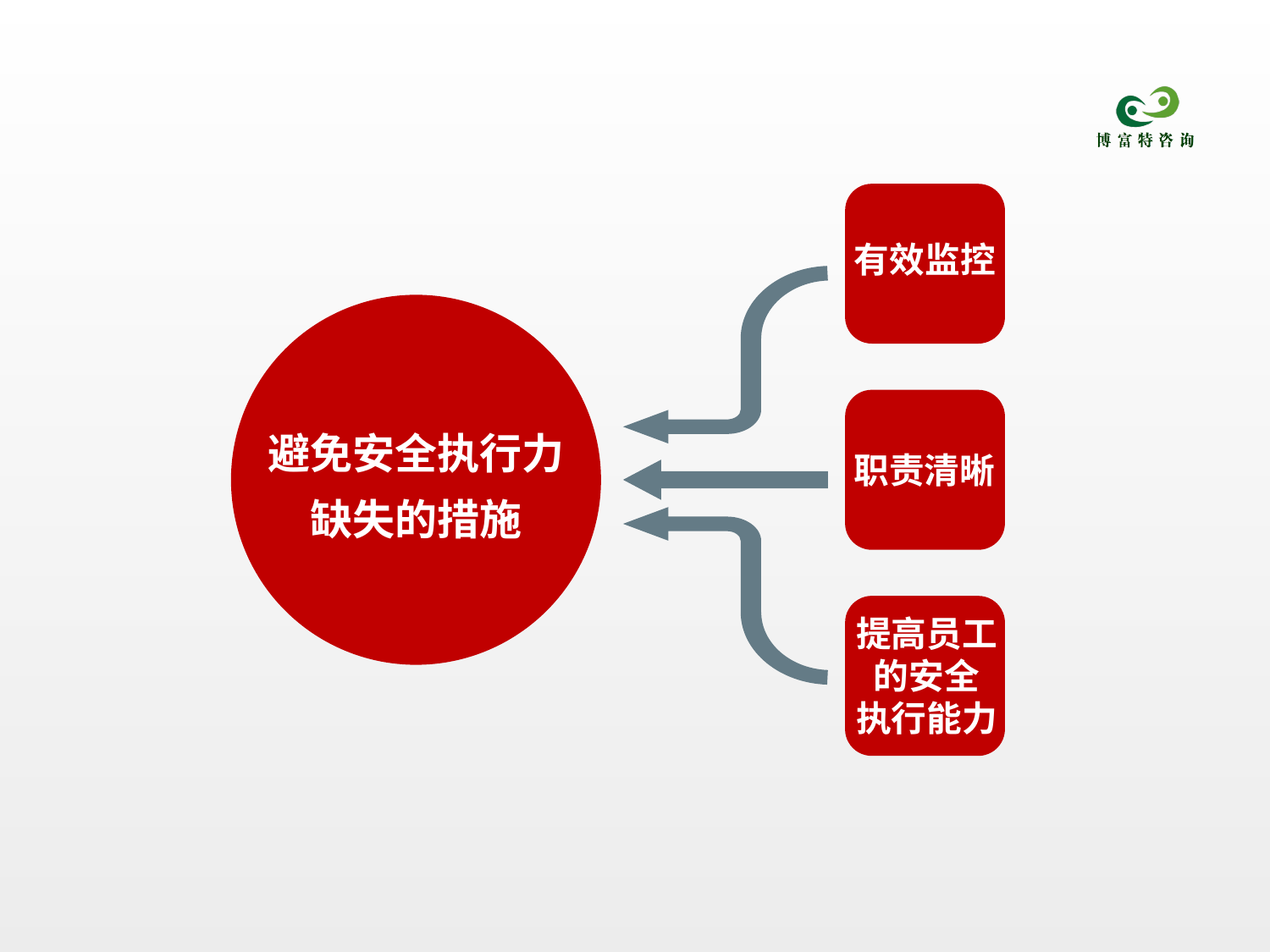

有效监控

避免安全执行力
缺失的措施
职责清晰

提高员工
的安全
执行能力